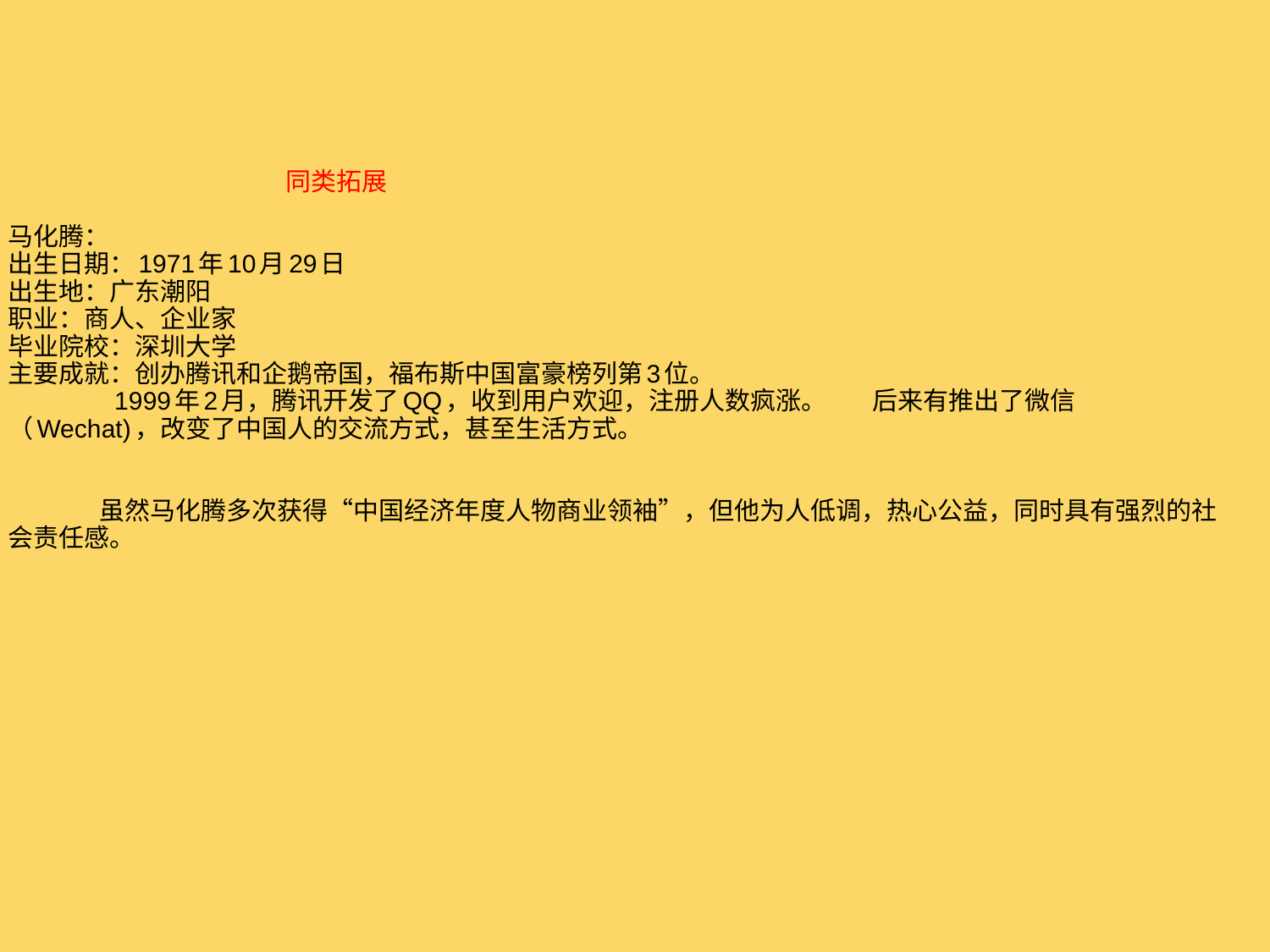

同类拓展
马化腾：
出生日期：1971年10月29日
出生地：广东潮阳
职业：商人、企业家
毕业院校：深圳大学
主要成就：创办腾讯和企鹅帝国，福布斯中国富豪榜列第3位。
                  1999年2月，腾讯开发了QQ，收到用户欢迎，注册人数疯涨。        后来有推出了微信（Wechat)，改变了中国人的交流方式，甚至生活方式。
                虽然马化腾多次获得“中国经济年度人物商业领袖”，但他为人低调，热心公益，同时具有强烈的社会责任感。